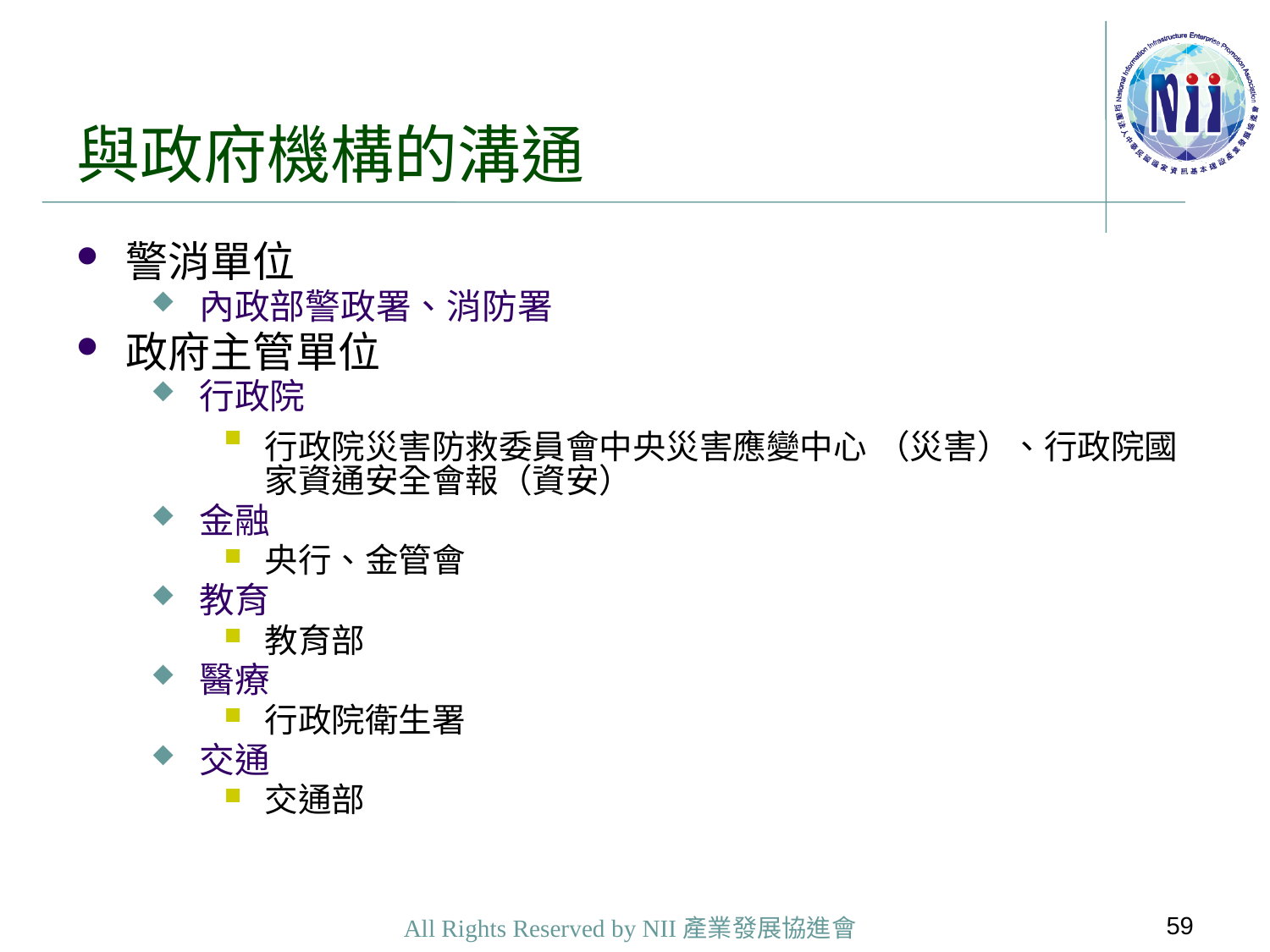

# 與政府機構的溝通
警消單位
內政部警政署、消防署
政府主管單位
行政院
行政院災害防救委員會中央災害應變中心 （災害）、行政院國家資通安全會報（資安）
金融
央行、金管會
教育
教育部
醫療
行政院衛生署
交通
交通部
59
All Rights Reserved by NII產業發展協進會